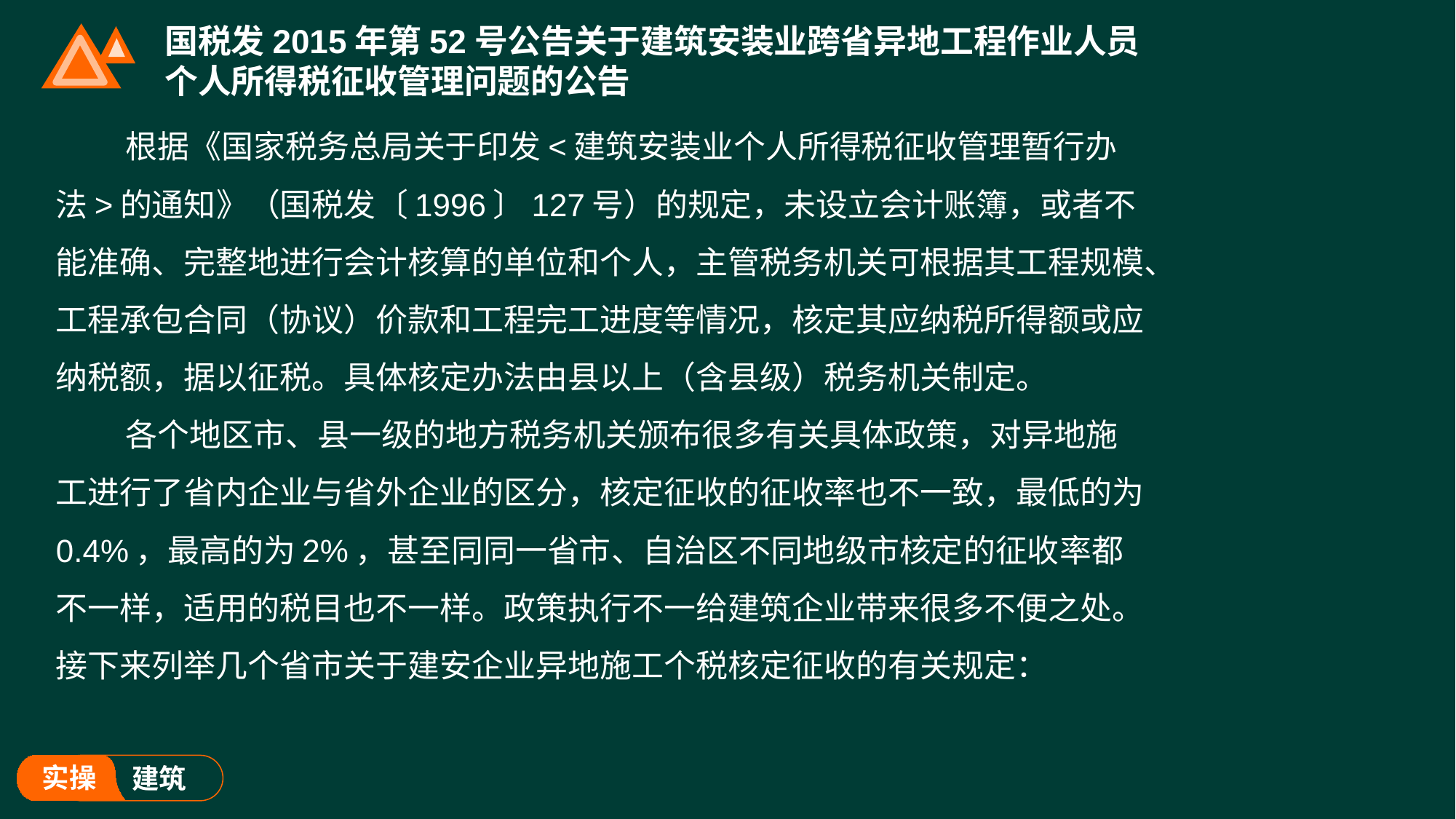

# 国税发2015年第52号公告关于建筑安装业跨省异地工程作业人员个人所得税征收管理问题的公告
根据《国家税务总局关于印发<建筑安装业个人所得税征收管理暂行办法>的通知》（国税发〔1996〕127号）的规定，未设立会计账簿，或者不能准确、完整地进行会计核算的单位和个人，主管税务机关可根据其工程规模、工程承包合同（协议）价款和工程完工进度等情况，核定其应纳税所得额或应纳税额，据以征税。具体核定办法由县以上（含县级）税务机关制定。
各个地区市、县一级的地方税务机关颁布很多有关具体政策，对异地施工进行了省内企业与省外企业的区分，核定征收的征收率也不一致，最低的为0.4%，最高的为2%，甚至同同一省市、自治区不同地级市核定的征收率都不一样，适用的税目也不一样。政策执行不一给建筑企业带来很多不便之处。接下来列举几个省市关于建安企业异地施工个税核定征收的有关规定：